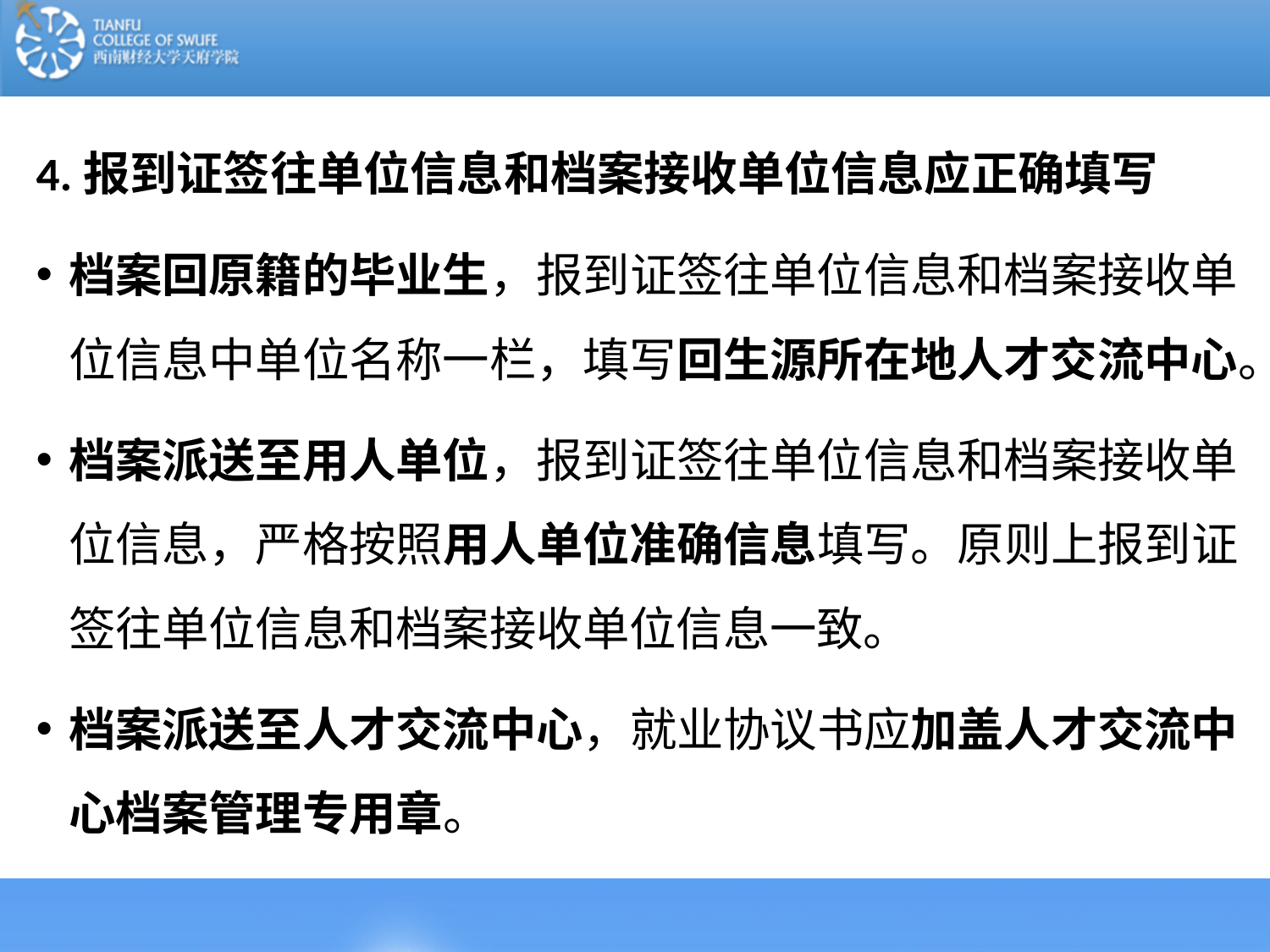

4.报到证签往单位信息和档案接收单位信息应正确填写
档案回原籍的毕业生，报到证签往单位信息和档案接收单位信息中单位名称一栏，填写回生源所在地人才交流中心。
档案派送至用人单位，报到证签往单位信息和档案接收单位信息，严格按照用人单位准确信息填写。原则上报到证签往单位信息和档案接收单位信息一致。
档案派送至人才交流中心，就业协议书应加盖人才交流中心档案管理专用章。